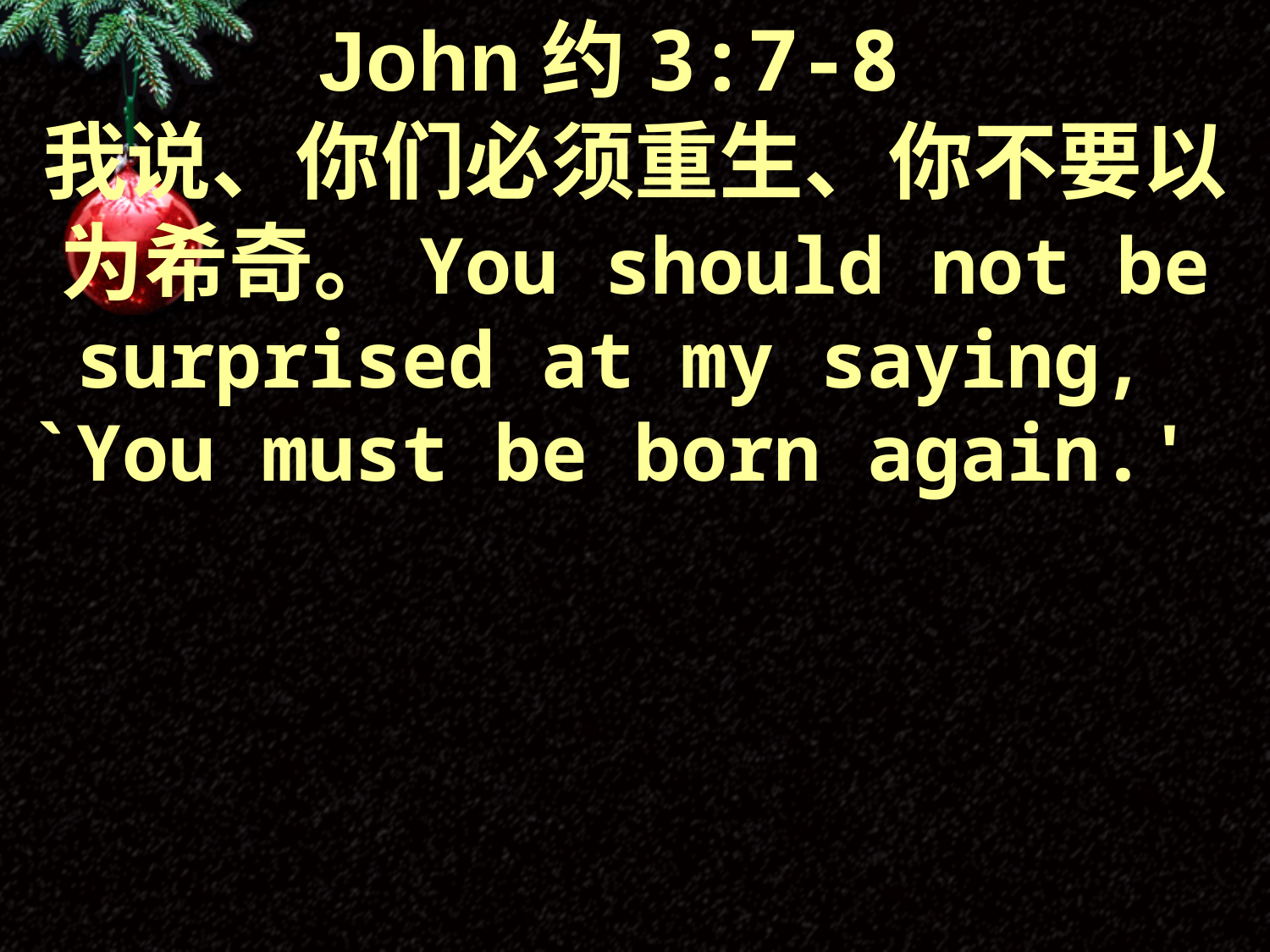

John约3:7-8
我说、你们必须重生、你不要以为希奇。You should not be surprised at my saying,
`You must be born again.'